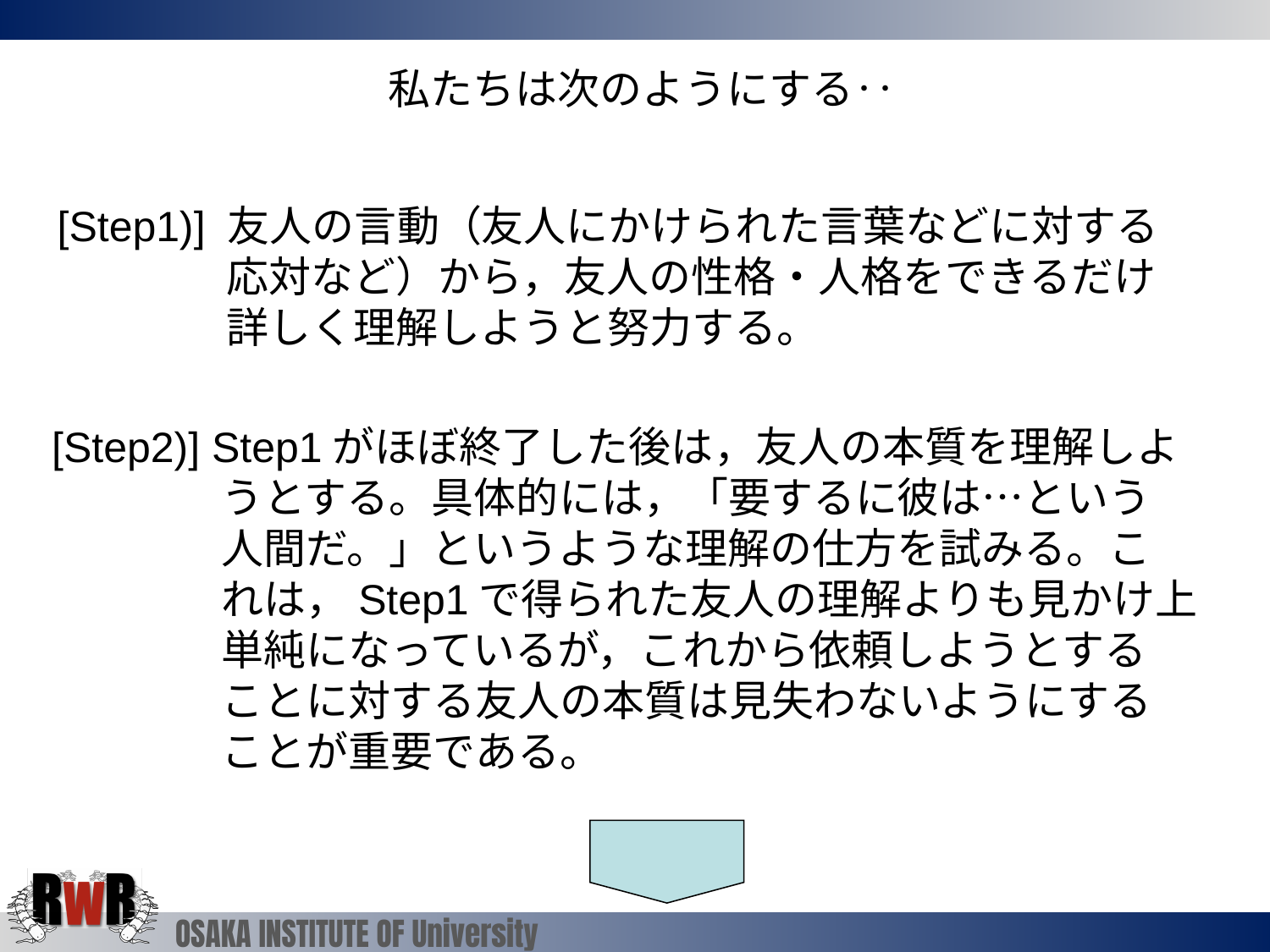

私たちは次のようにする‥
[Step1)] 友人の言動（友人にかけられた言葉などに対する
　　　　応対など）から，友人の性格・人格をできるだけ
　　　　詳しく理解しようと努力する。
[Step2)] Step1がほぼ終了した後は，友人の本質を理解しよ
　　　　うとする。具体的には，「要するに彼は…という
　　　　人間だ。」というような理解の仕方を試みる。こ
　　　　れは，Step1で得られた友人の理解よりも見かけ上
　　　　単純になっているが，これから依頼しようとする
　　　　ことに対する友人の本質は見失わないようにする
　　　　ことが重要である。